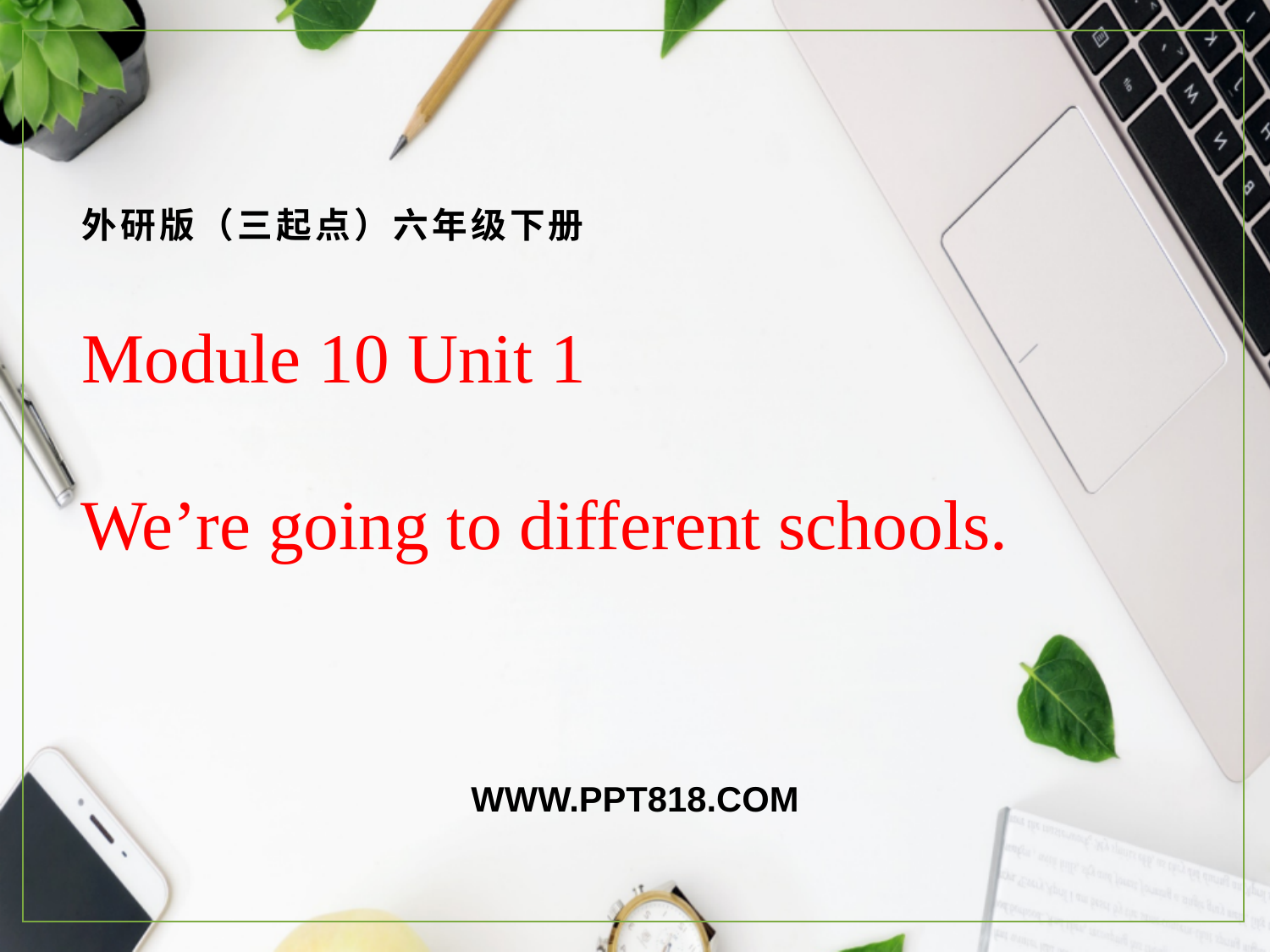

# 外研版（三起点）六年级下册
Module 10 Unit 1
We’re going to different schools.
WWW.PPT818.COM